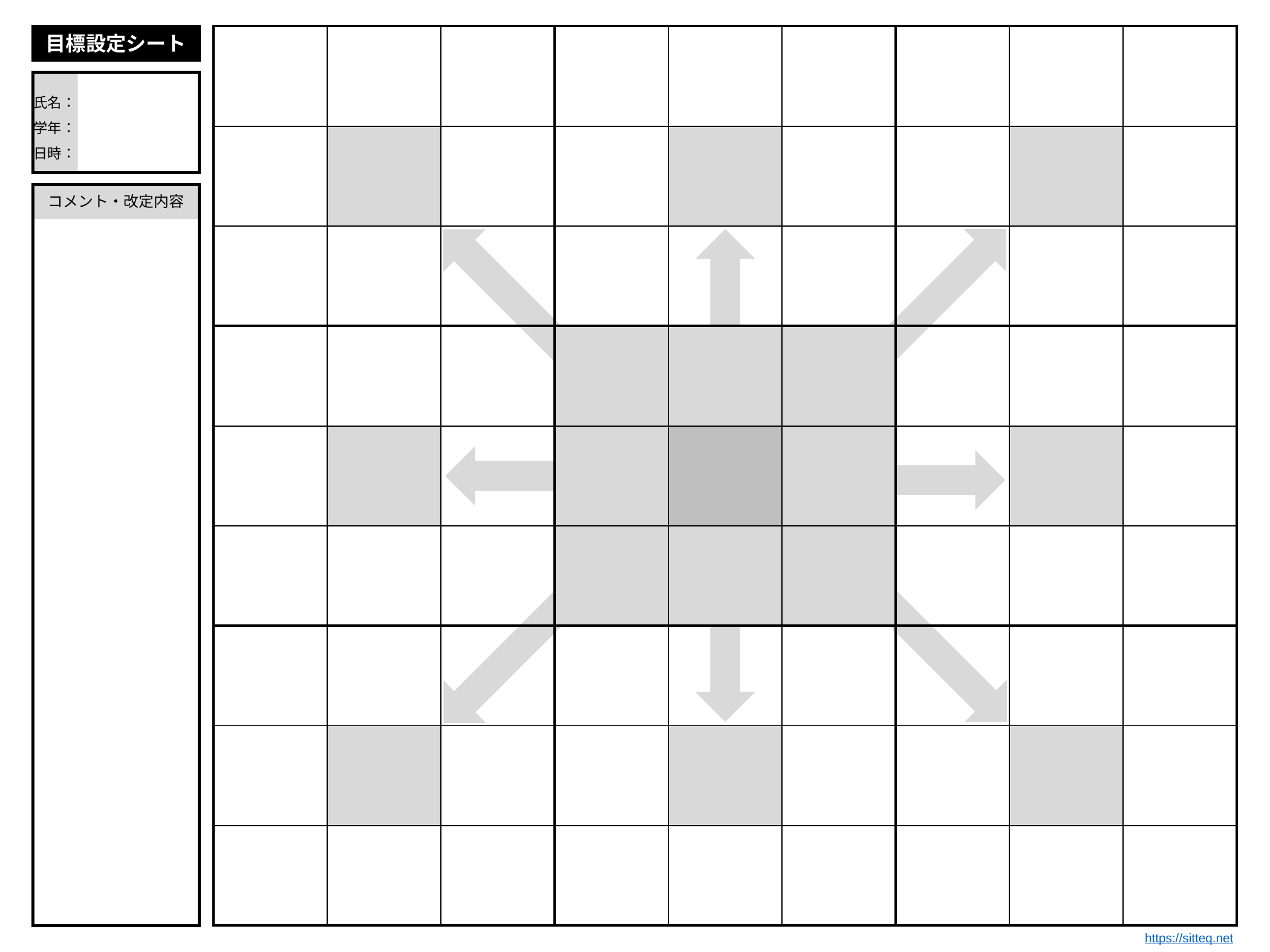

目標設定シート
|  |  |  |  |  |  |  |  |  |
| --- | --- | --- | --- | --- | --- | --- | --- | --- |
|  |  |  |  |  |  |  |  |  |
|  |  |  |  |  |  |  |  |  |
|  |  |  |  |  |  |  |  |  |
|  |  |  |  |  |  |  |  |  |
|  |  |  |  |  |  |  |  |  |
|  |  |  |  |  |  |  |  |  |
|  |  |  |  |  |  |  |  |  |
|  |  |  |  |  |  |  |  |  |

氏名：
学年：
日時：
コメント・改定内容